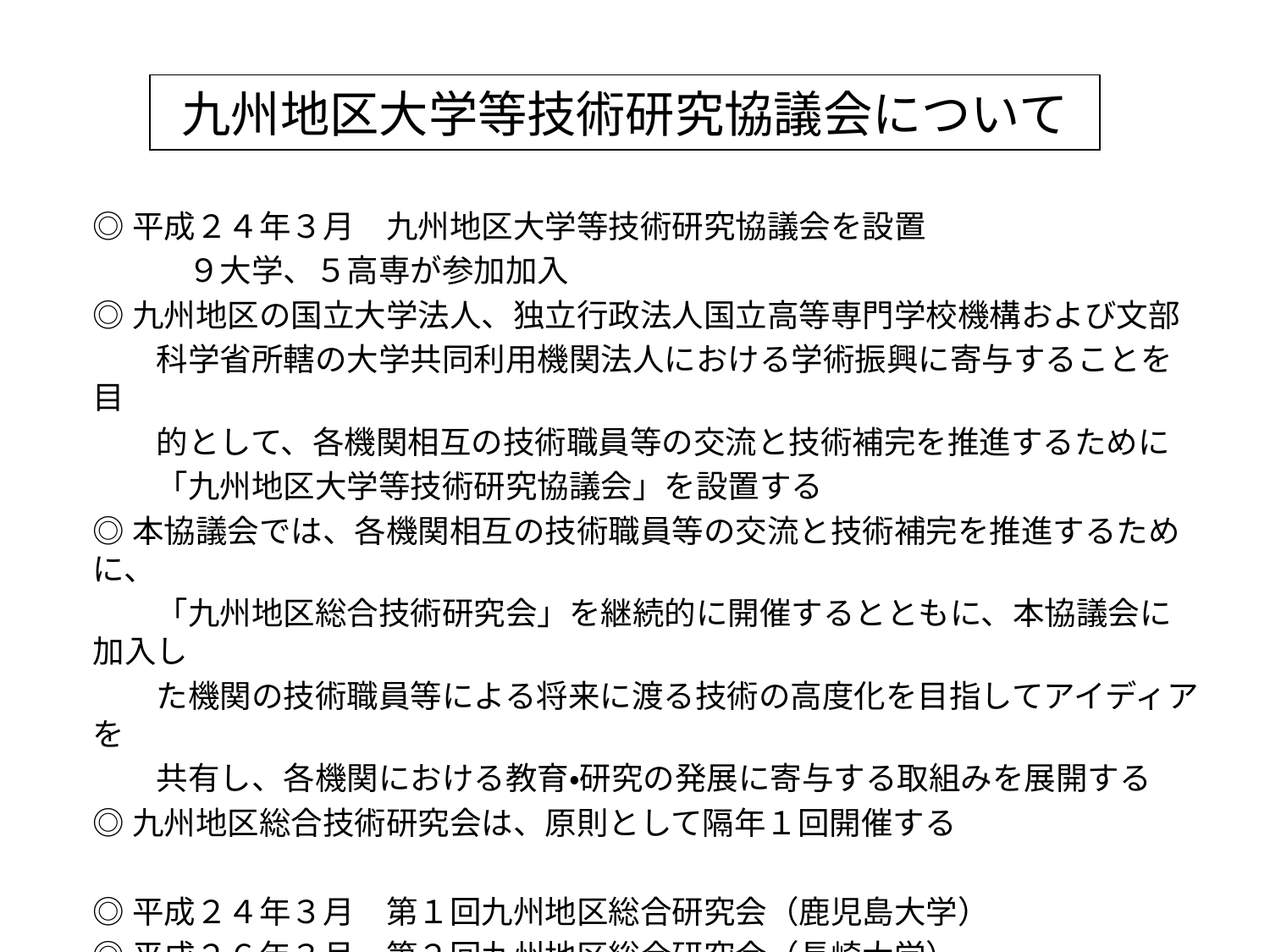

# 九州地区大学等技術研究協議会について
◎平成２４年３月　九州地区大学等技術研究協議会を設置
　　　９大学、５高専が参加加入
◎九州地区の国立大学法人、独立行政法人国立高等専門学校機構および文部
　　科学省所轄の大学共同利用機関法人における学術振興に寄与することを目
　　的として、各機関相互の技術職員等の交流と技術補完を推進するために
　　「九州地区大学等技術研究協議会」を設置する
◎本協議会では、各機関相互の技術職員等の交流と技術補完を推進するために、
　　「九州地区総合技術研究会」を継続的に開催するとともに、本協議会に加入し
　　た機関の技術職員等による将来に渡る技術の高度化を目指してアイディアを
　　共有し、各機関における教育・研究の発展に寄与する取組みを展開する
◎九州地区総合技術研究会は、原則として隔年１回開催する

◎平成２４年３月　第１回九州地区総合研究会（鹿児島大学）
◎平成２６年３月　第２回九州地区総合研究会（長崎大学）